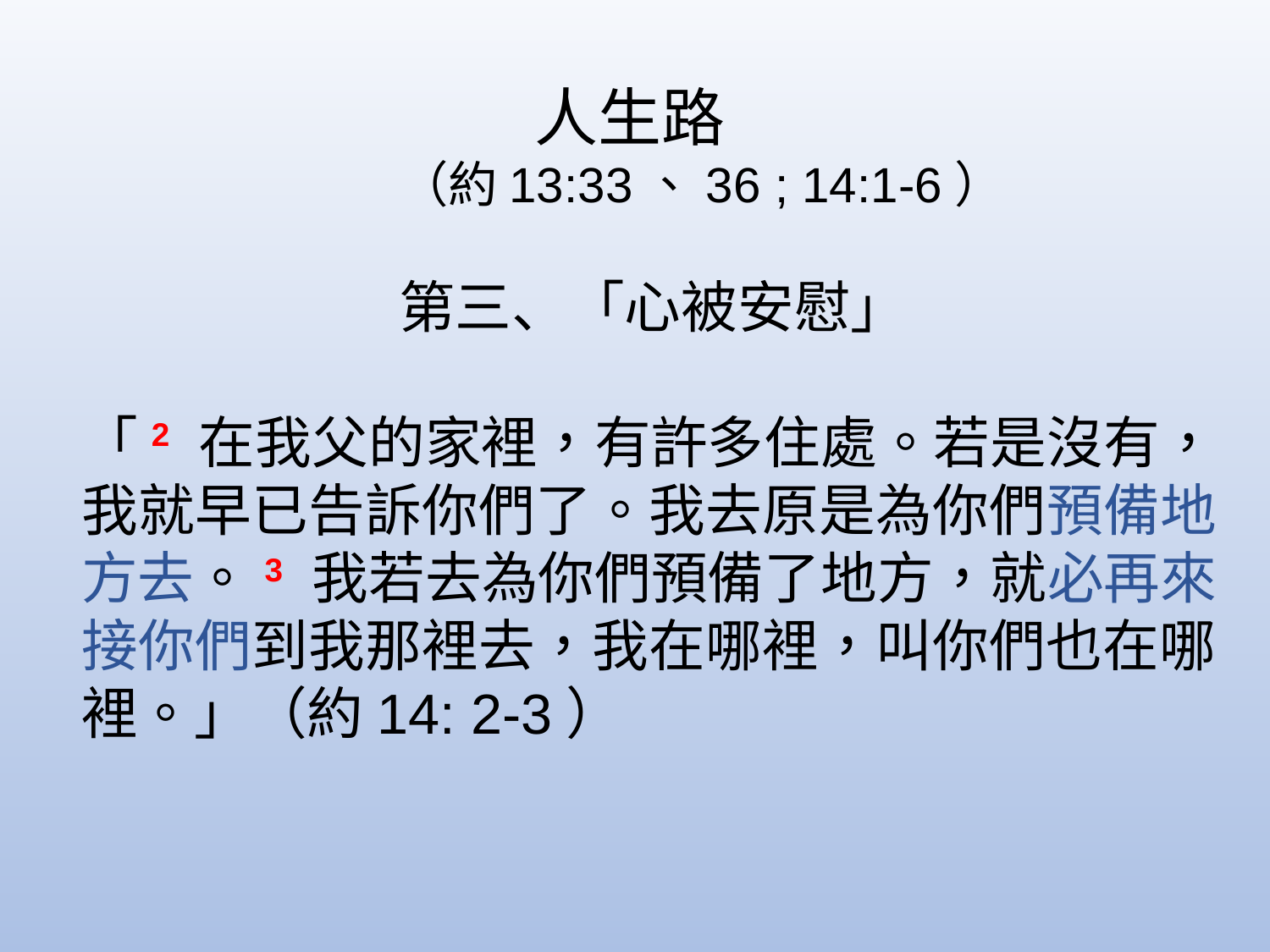

人生路
（約13:33、36 ; 14:1-6）

第三、「心被安慰」

「2 在我父的家裡，有許多住處。若是沒有，我就早已告訴你們了。我去原是為你們預備地方去。3 我若去為你們預備了地方，就必再來接你們到我那裡去，我在哪裡，叫你們也在哪裡。」（約14: 2-3）